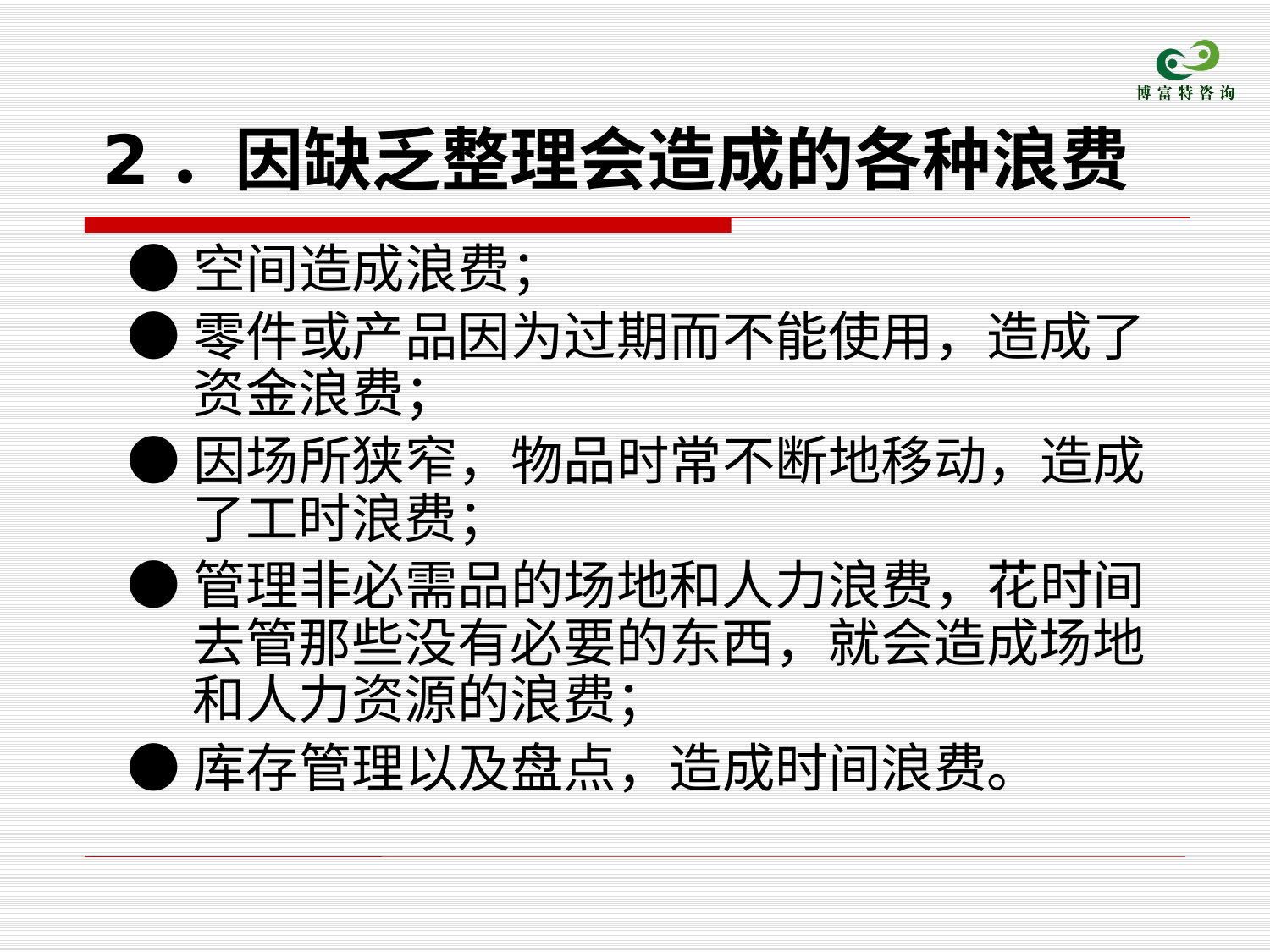

2．因缺乏整理会造成的各种浪费
●空间造成浪费；
●零件或产品因为过期而不能使用，造成了资金浪费；
●因场所狭窄，物品时常不断地移动，造成了工时浪费；
●管理非必需品的场地和人力浪费，花时间去管那些没有必要的东西，就会造成场地和人力资源的浪费；
●库存管理以及盘点，造成时间浪费。
100